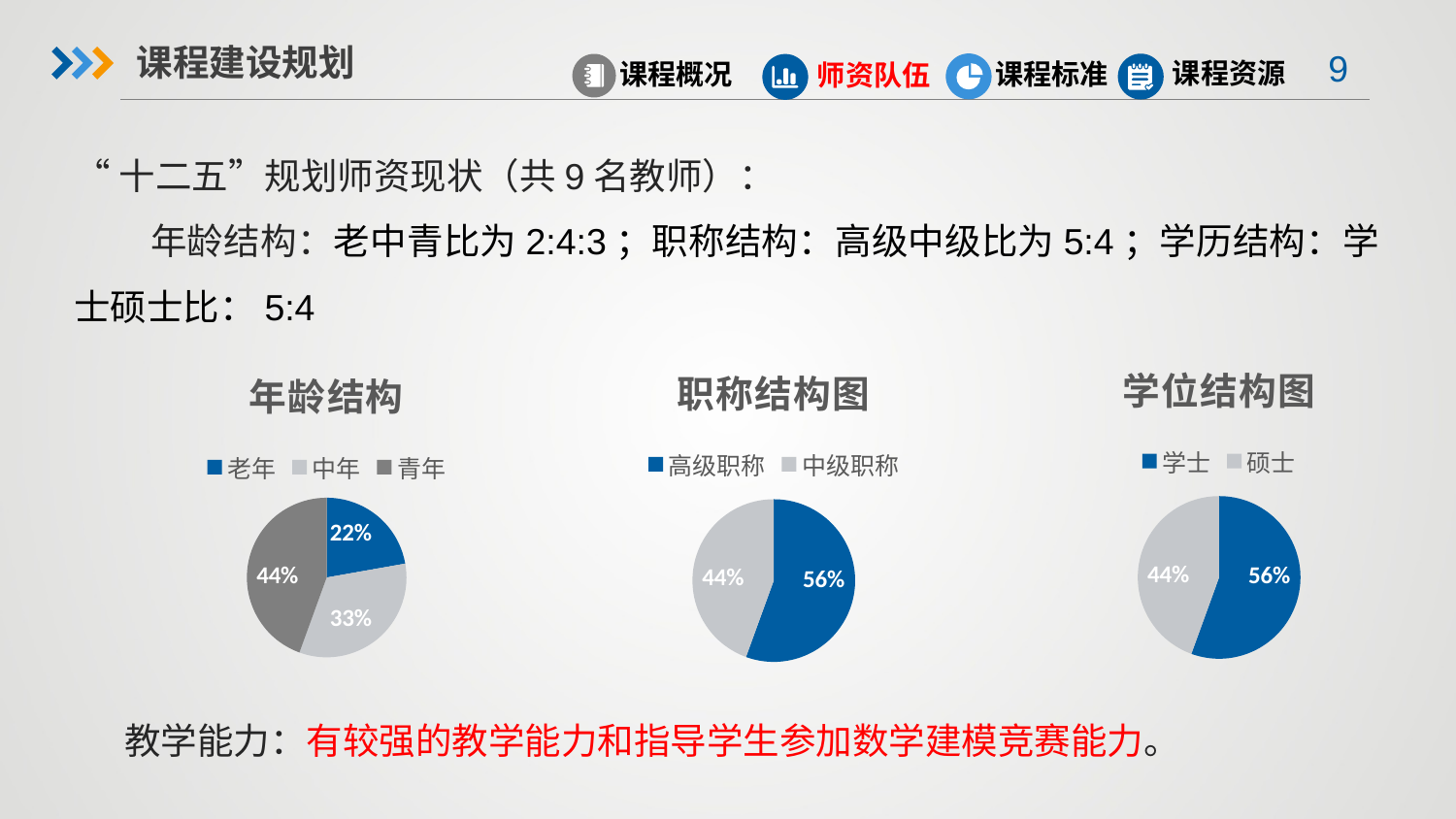

课程建设规划
课程资源
课程概况
课程标准
师资队伍

“十二五”规划师资现状（共9名教师）：
        年龄结构：老中青比为2:4:3；职称结构：高级中级比为5:4；学历结构：学士硕士比：5:4

### Chart:

| Category | 学位结构图 |
|---|---|
| 学士 | 5.0 |
| 硕士 | 4.0 |

### Chart: 职称结构图

| Category | 职称结构图 |
|---|---|
| 高级职称 | 5.0 |
| 中级职称 | 4.0 |

### Chart: 年龄结构

| Category | 数学课程教学团队年龄结构 |
|---|---|
| 老年 | 2.0 |
| 中年 | 3.0 |
| 青年 | 4.0 |
教学能力：有较强的教学能力和指导学生参加数学建模竞赛能力。